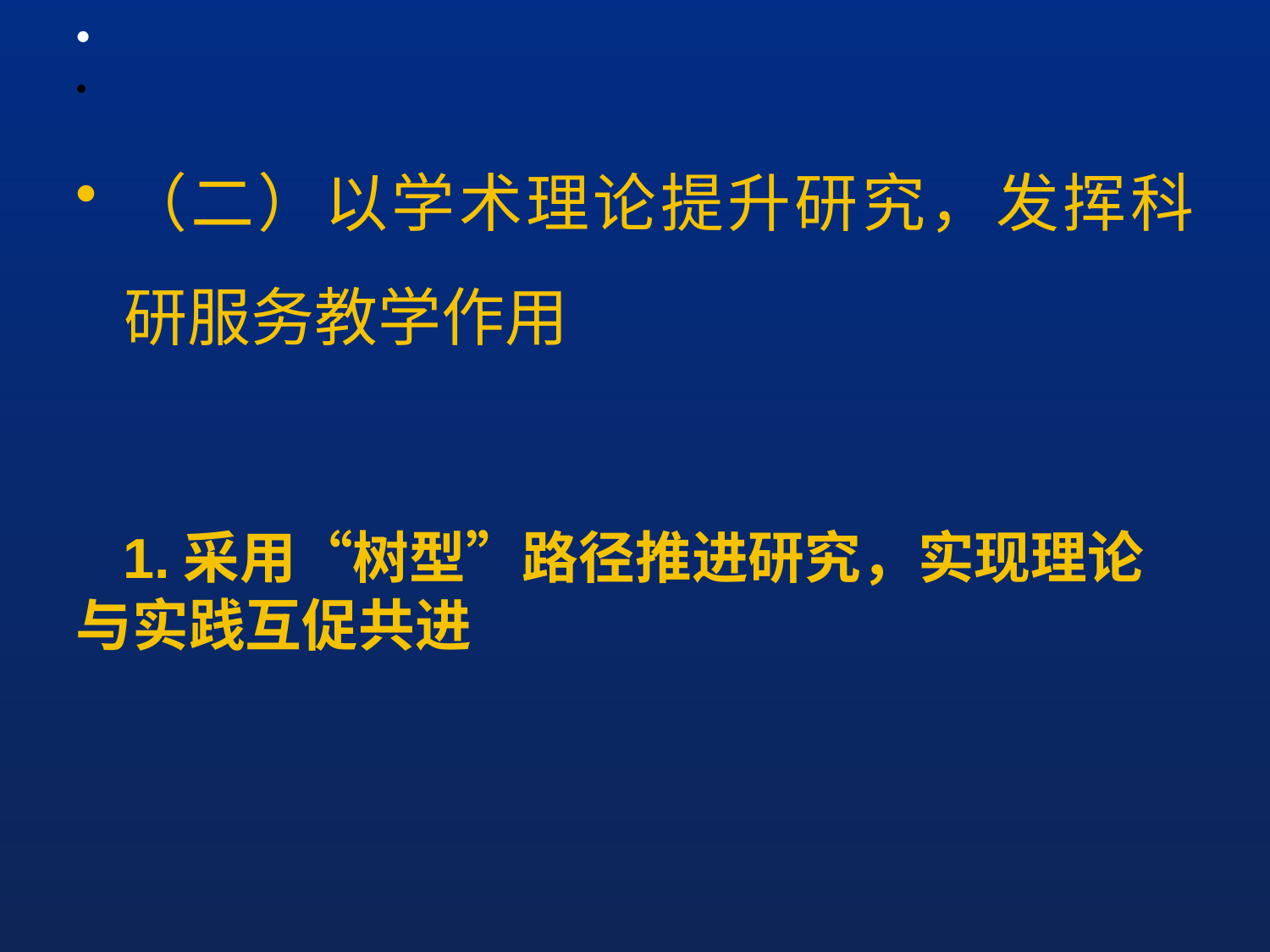

（二）以学术理论提升研究，发挥科研服务教学作用

   1.采用“树型”路径推进研究，实现理论与实践互促共进
#